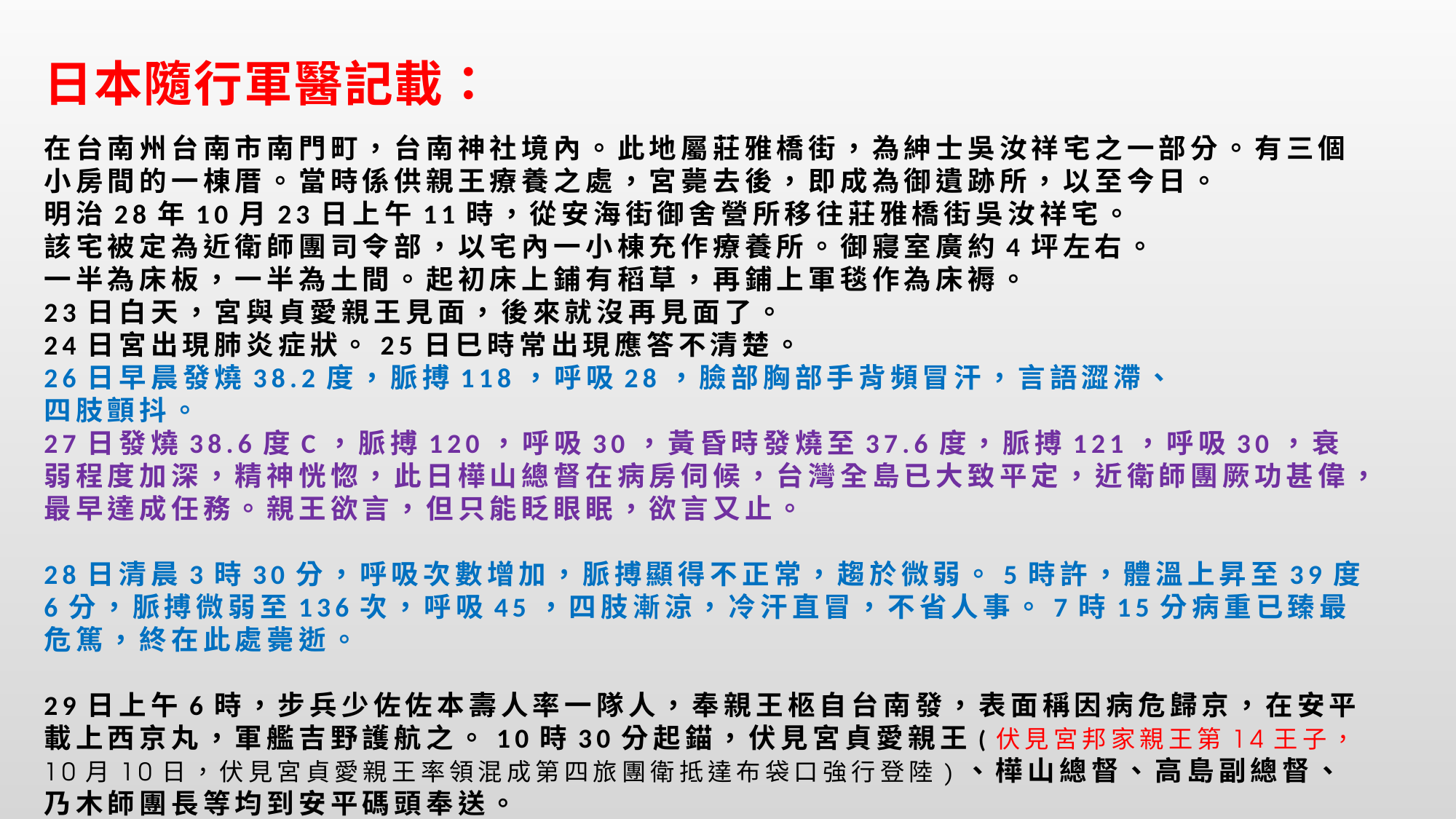

日本隨行軍醫記載：
在台南州台南市南門町，台南神社境內。此地屬莊雅橋街，為紳士吳汝祥宅之一部分。有三個小房間的一棟厝。當時係供親王療養之處，宮薨去後，即成為御遺跡所，以至今日。
明治28年10月23日上午11時，從安海街御舍營所移往莊雅橋街吳汝祥宅。
該宅被定為近衛師團司令部，以宅內一小棟充作療養所。御寢室廣約4坪左右。
一半為床板，一半為土間。起初床上鋪有稻草，再鋪上軍毯作為床褥。
23日白天，宮與貞愛親王見面，後來就沒再見面了。
24日宮出現肺炎症狀。25日巳時常出現應答不清楚。
26日早晨發燒38.2度，脈搏118，呼吸28，臉部胸部手背頻冒汗，言語澀滯、
四肢顫抖。
27日發燒38.6度C，脈搏120，呼吸30，黃昏時發燒至37.6度，脈搏121，呼吸30，衰弱程度加深，精神恍惚，此日樺山總督在病房伺候，台灣全島已大致平定，近衛師團厥功甚偉，最早達成任務。親王欲言，但只能眨眼眠，欲言又止。

28日清晨3時30分，呼吸次數增加，脈搏顯得不正常，趨於微弱。5時許，體溫上昇至39度6分，脈搏微弱至136次，呼吸45，四肢漸涼，冷汗直冒，不省人事。7時15分病重已臻最危篤，終在此處薨逝。

29日上午6時，步兵少佐佐本壽人率一隊人，奉親王柩自台南發，表面稱因病危歸京，在安平載上西京丸，軍艦吉野護航之。10時30分起錨，伏見宮貞愛親王(伏見宮邦家親王第14王子， 10月10日，伏見宮貞愛親王率領混成第四旅團衛抵達布袋口強行登陸)、樺山總督、高島副總督、乃木師團長等均到安平碼頭奉送。